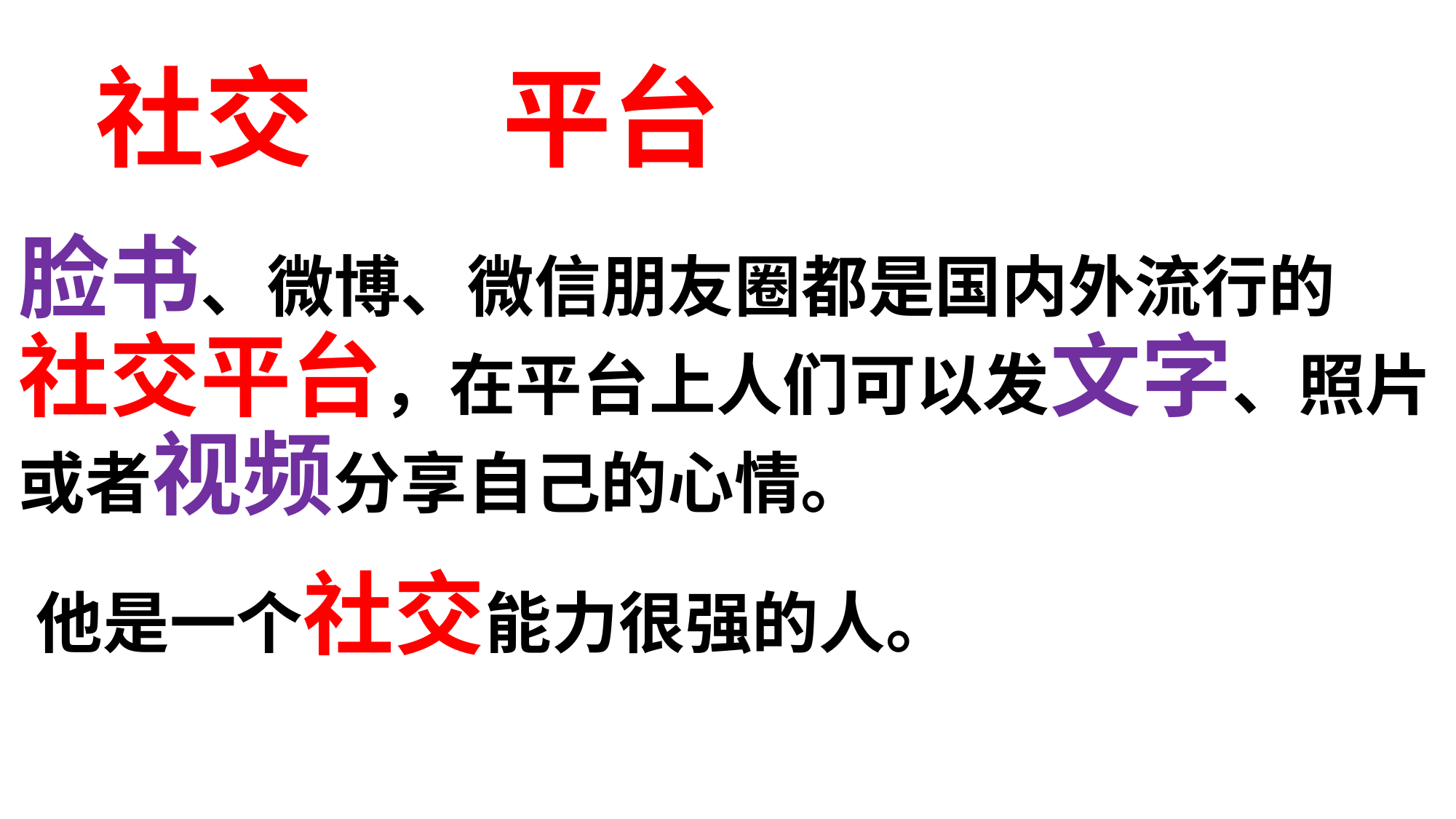

# 社交
平台
脸书、微博、微信朋友圈都是国内外流行的
社交平台，在平台上人们可以发文字、照片或者视频分享自己的心情。
他是一个社交能力很强的人。